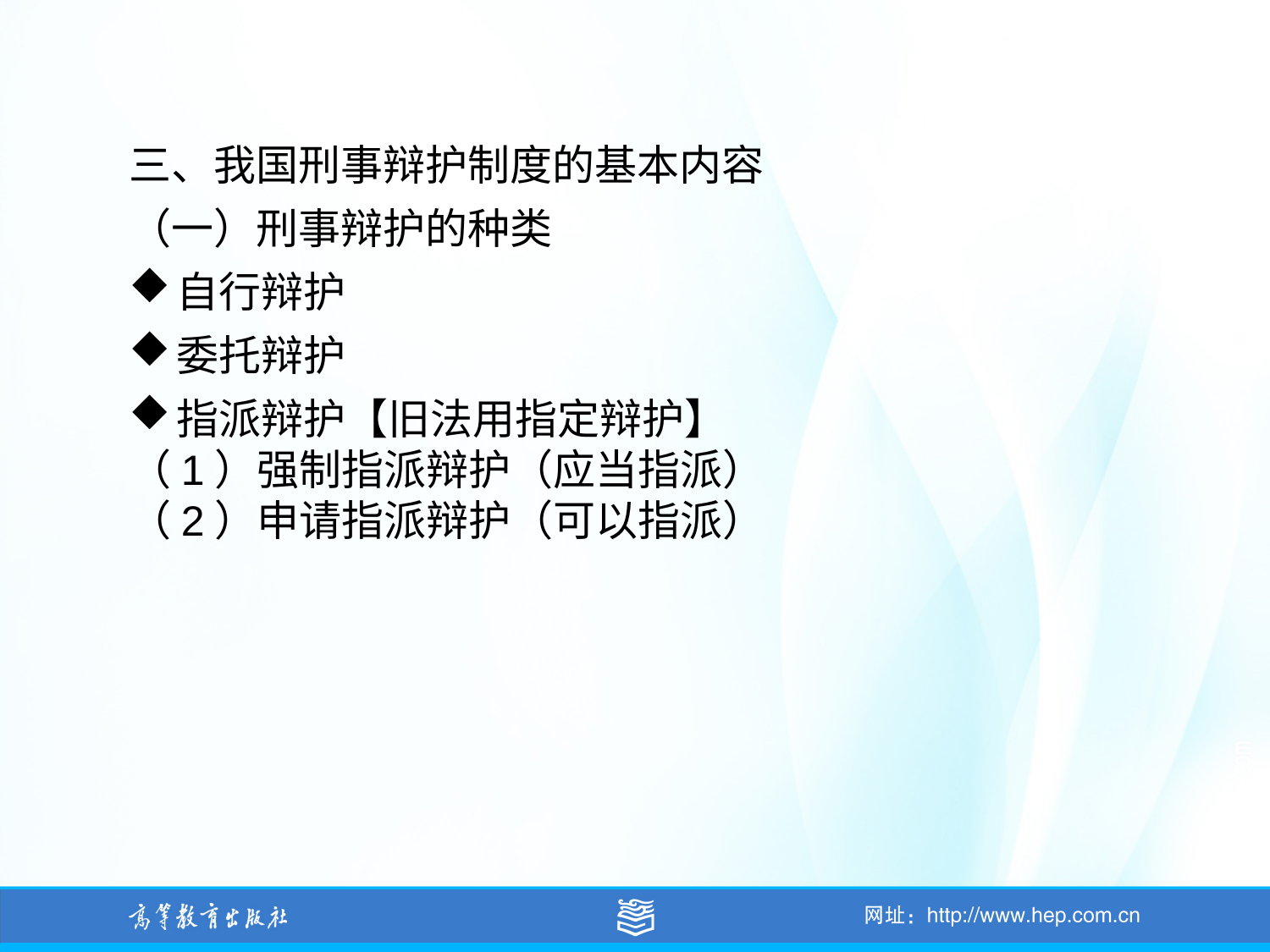

三、我国刑事辩护制度的基本内容
（一）刑事辩护的种类
自行辩护
委托辩护
指派辩护【旧法用指定辩护】
（1）强制指派辩护（应当指派）
（2）申请指派辩护（可以指派）